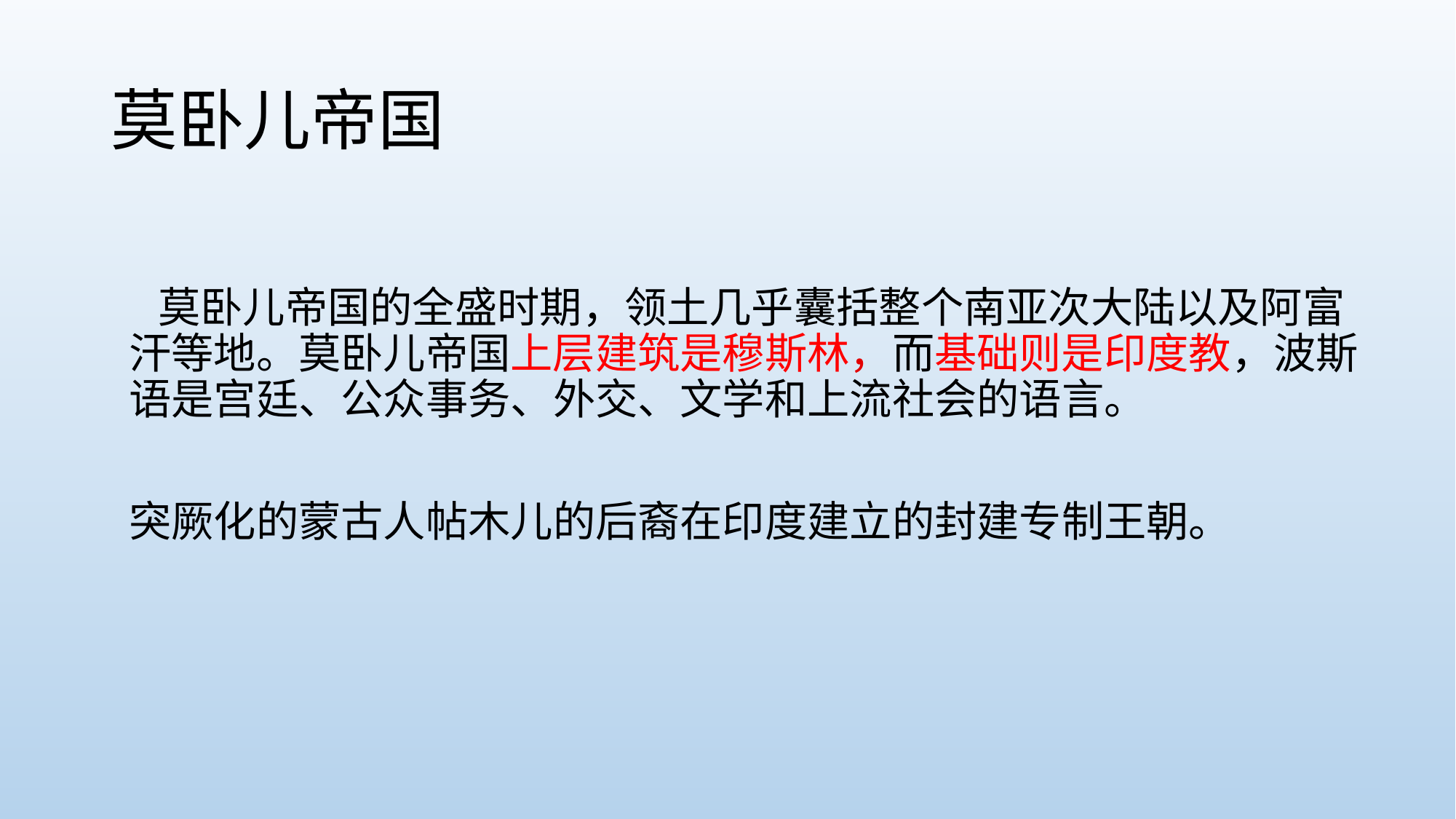

# 莫卧儿帝国
  莫卧儿帝国的全盛时期，领土几乎囊括整个南亚次大陆以及阿富汗等地。莫卧儿帝国上层建筑是穆斯林，而基础则是印度教，波斯语是宫廷、公众事务、外交、文学和上流社会的语言。

突厥化的蒙古人帖木儿的后裔在印度建立的封建专制王朝。